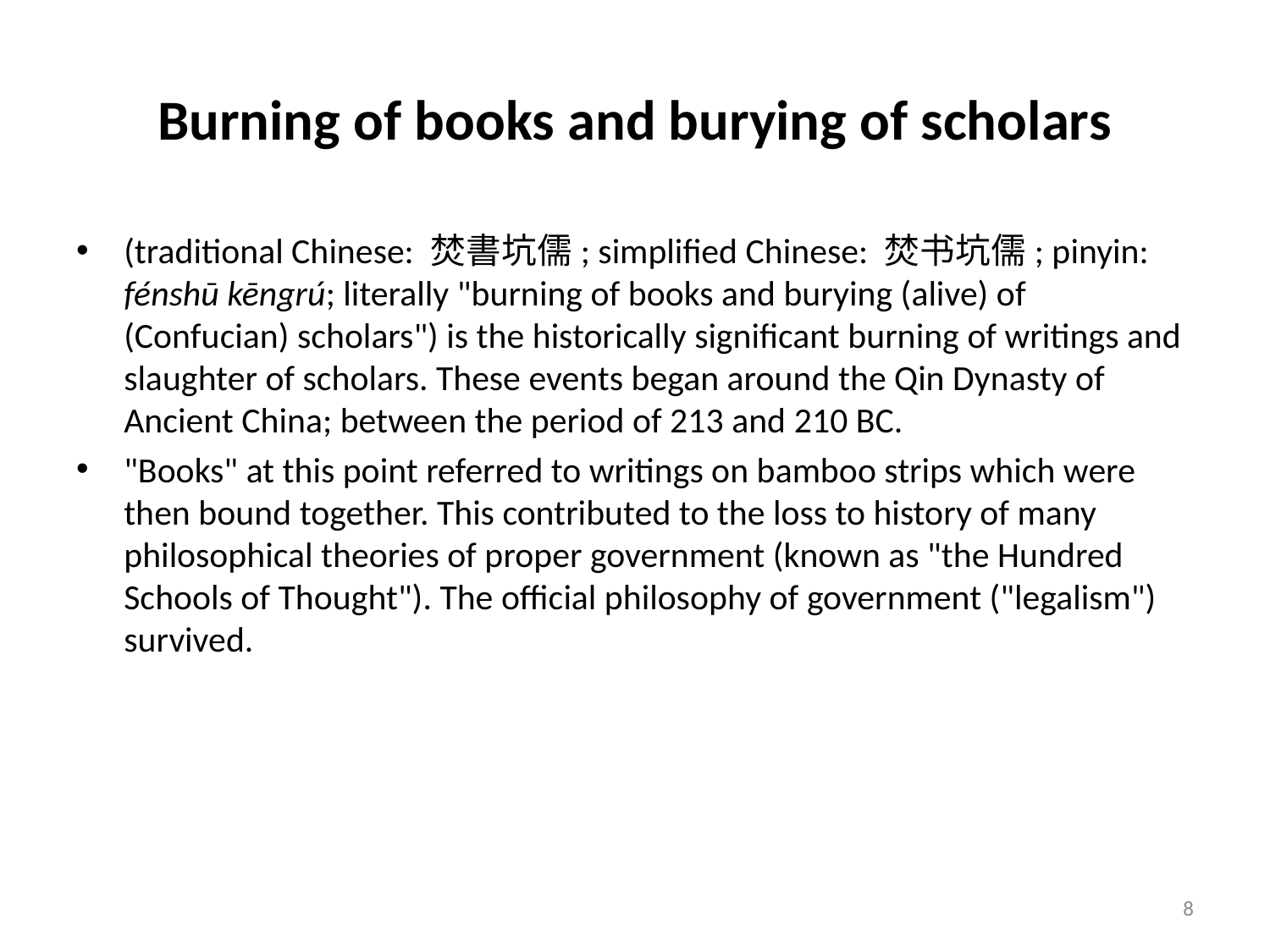

# Burning of books and burying of scholars
(traditional Chinese: 焚書坑儒; simplified Chinese: 焚书坑儒; pinyin: fénshū kēngrú; literally "burning of books and burying (alive) of (Confucian) scholars") is the historically significant burning of writings and slaughter of scholars. These events began around the Qin Dynasty of Ancient China; between the period of 213 and 210 BC.
"Books" at this point referred to writings on bamboo strips which were then bound together. This contributed to the loss to history of many philosophical theories of proper government (known as "the Hundred Schools of Thought"). The official philosophy of government ("legalism") survived.

8